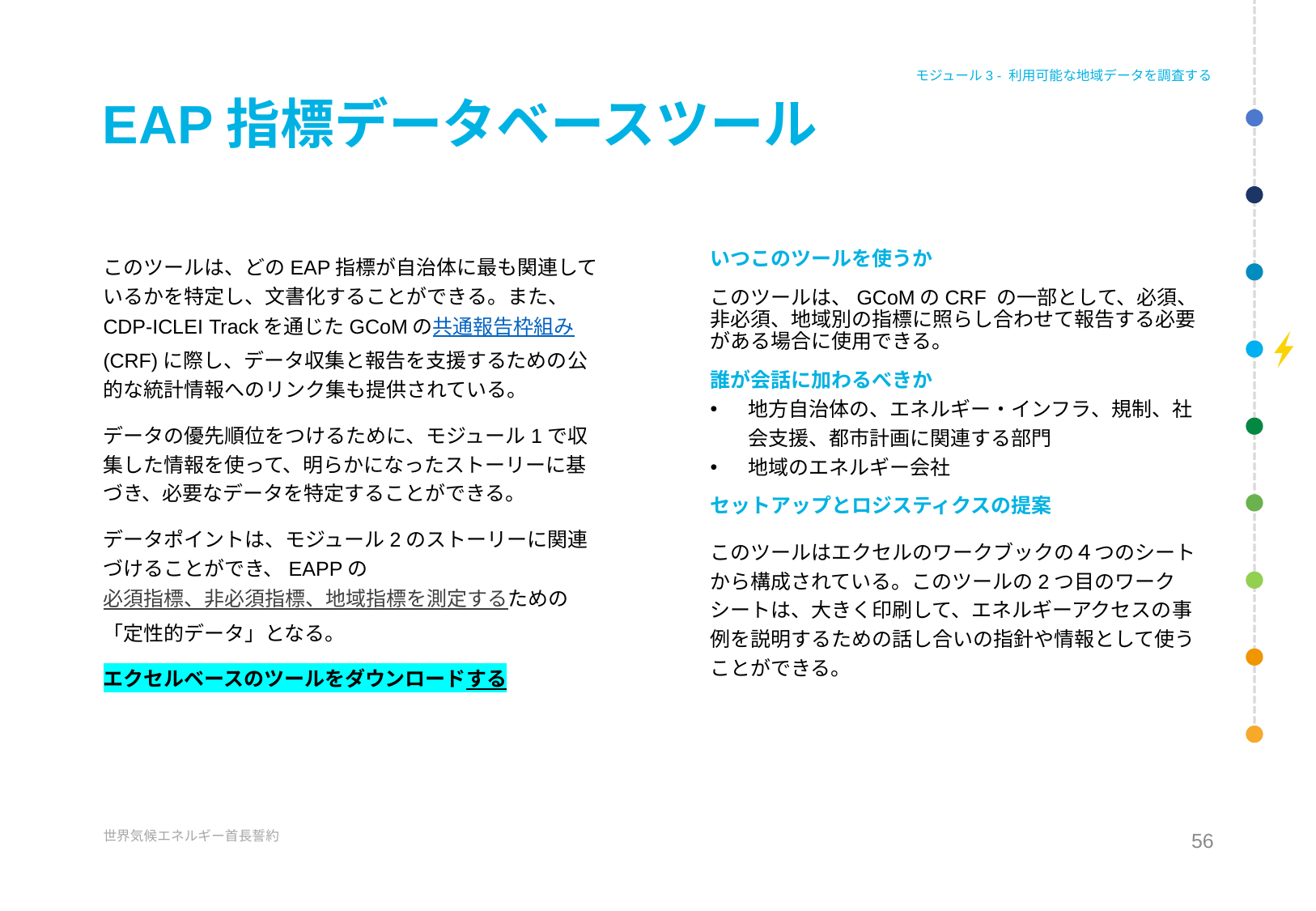

モジュール3 - 利用可能な地域データを調査する
# EAP指標データベースツール

いつこのツールを使うか
このツールは、GCoMのCRF の一部として、必須、非必須、地域別の指標に照らし合わせて報告する必要がある場合に使用できる。
誰が会話に加わるべきか
地方自治体の、エネルギー・インフラ、規制、社会支援、都市計画に関連する部門
地域のエネルギー会社
セットアップとロジスティクスの提案
このツールはエクセルのワークブックの４つのシートから構成されている。このツールの2つ目のワークシートは、大きく印刷して、エネルギーアクセスの事例を説明するための話し合いの指針や情報として使うことができる。
このツールは、どのEAP指標が自治体に最も関連しているかを特定し、文書化することができる。また、 CDP-ICLEI Trackを通じたGCoMの共通報告枠組み(CRF)に際し、データ収集と報告を支援するための公的な統計情報へのリンク集も提供されている。
データの優先順位をつけるために、モジュール1で収集した情報を使って、明らかになったストーリーに基づき、必要なデータを特定することができる。
データポイントは、モジュール2のストーリーに関連づけることができ、EAPPの必須指標、非必須指標、地域指標を測定するための「定性的データ」となる。
エクセルベースのツールをダウンロードする

56